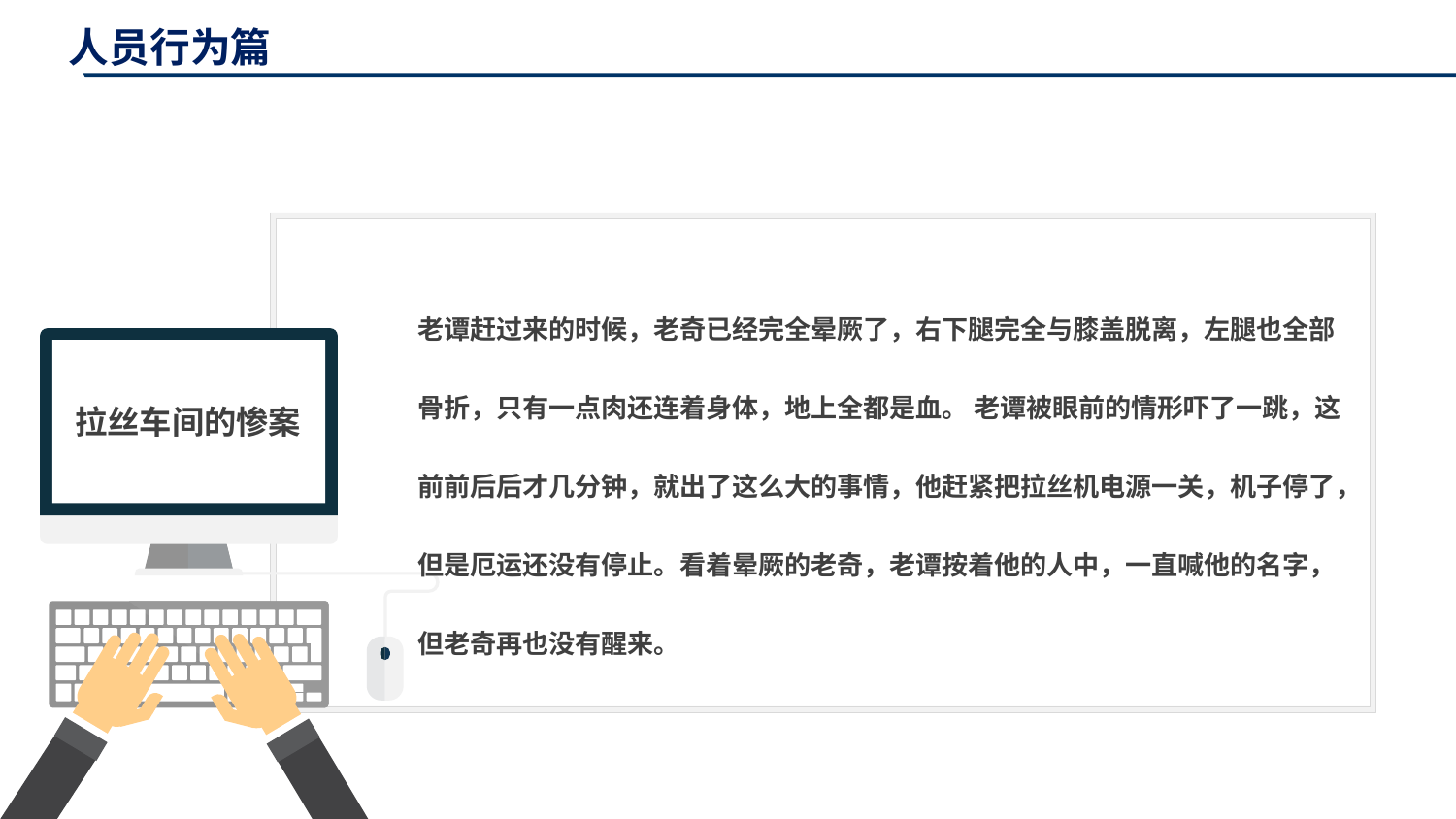

人员行为篇

老谭赶过来的时候，老奇已经完全晕厥了，右下腿完全与膝盖脱离，左腿也全部骨折，只有一点肉还连着身体，地上全都是血。 老谭被眼前的情形吓了一跳，这前前后后才几分钟，就出了这么大的事情，他赶紧把拉丝机电源一关，机子停了，但是厄运还没有停止。看着晕厥的老奇，老谭按着他的人中，一直喊他的名字，但老奇再也没有醒来。

拉丝车间的惨案